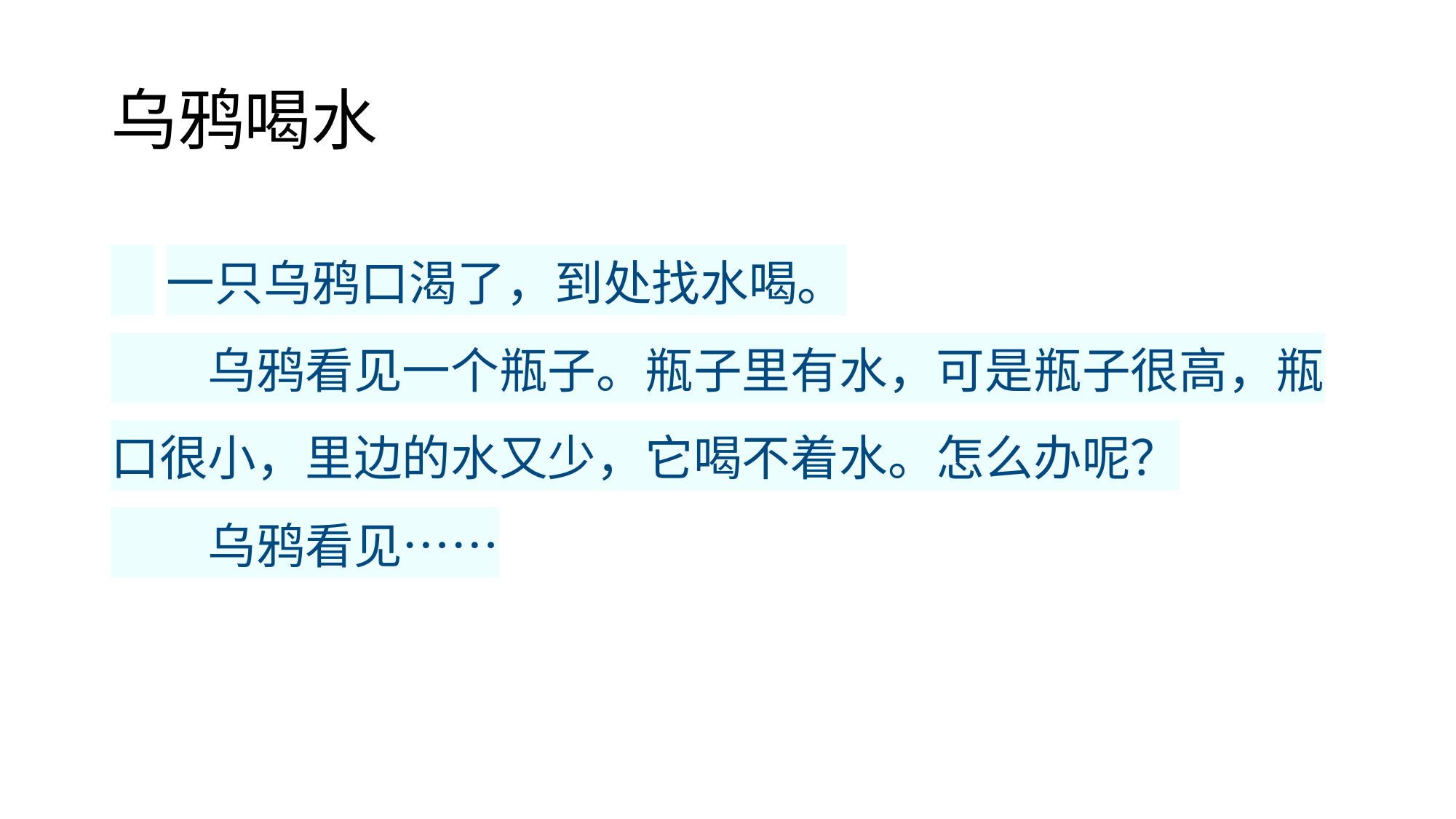

# 乌鸦喝水
    一只乌鸦口渴了，到处找水喝。
　　乌鸦看见一个瓶子。瓶子里有水，可是瓶子很高，瓶口很小，里边的水又少，它喝不着水。怎么办呢？
　　乌鸦看见……